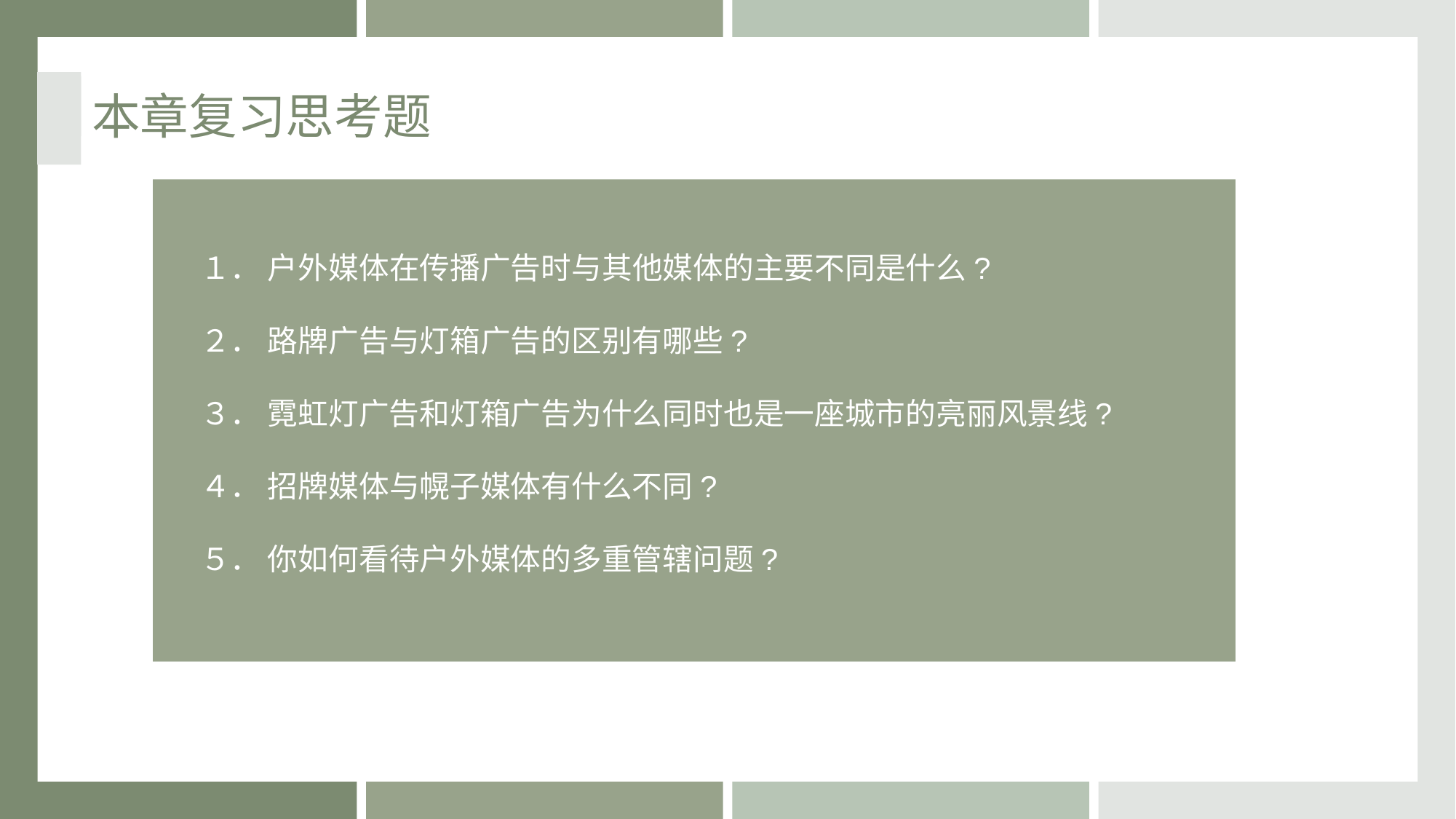

本章复习思考题

１． 户外媒体在传播广告时与其他媒体的主要不同是什么?
２． 路牌广告与灯箱广告的区别有哪些?
３． 霓虹灯广告和灯箱广告为什么同时也是一座城市的亮丽风景线?
４． 招牌媒体与幌子媒体有什么不同?
５． 你如何看待户外媒体的多重管辖问题?